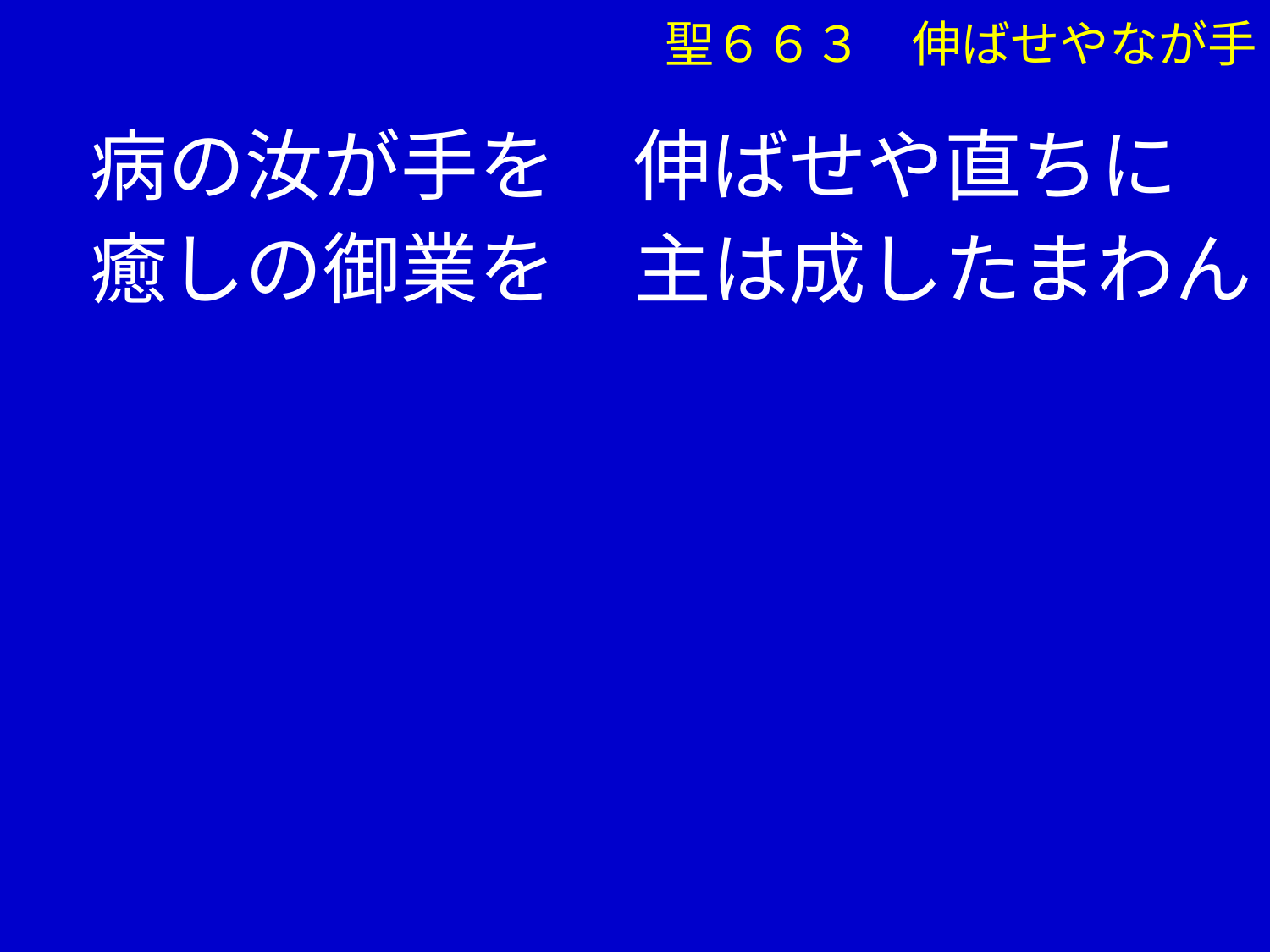

聖６６３　伸ばせやなが手
　病の汝が手を　伸ばせや直ちに
　癒しの御業を　主は成したまわん